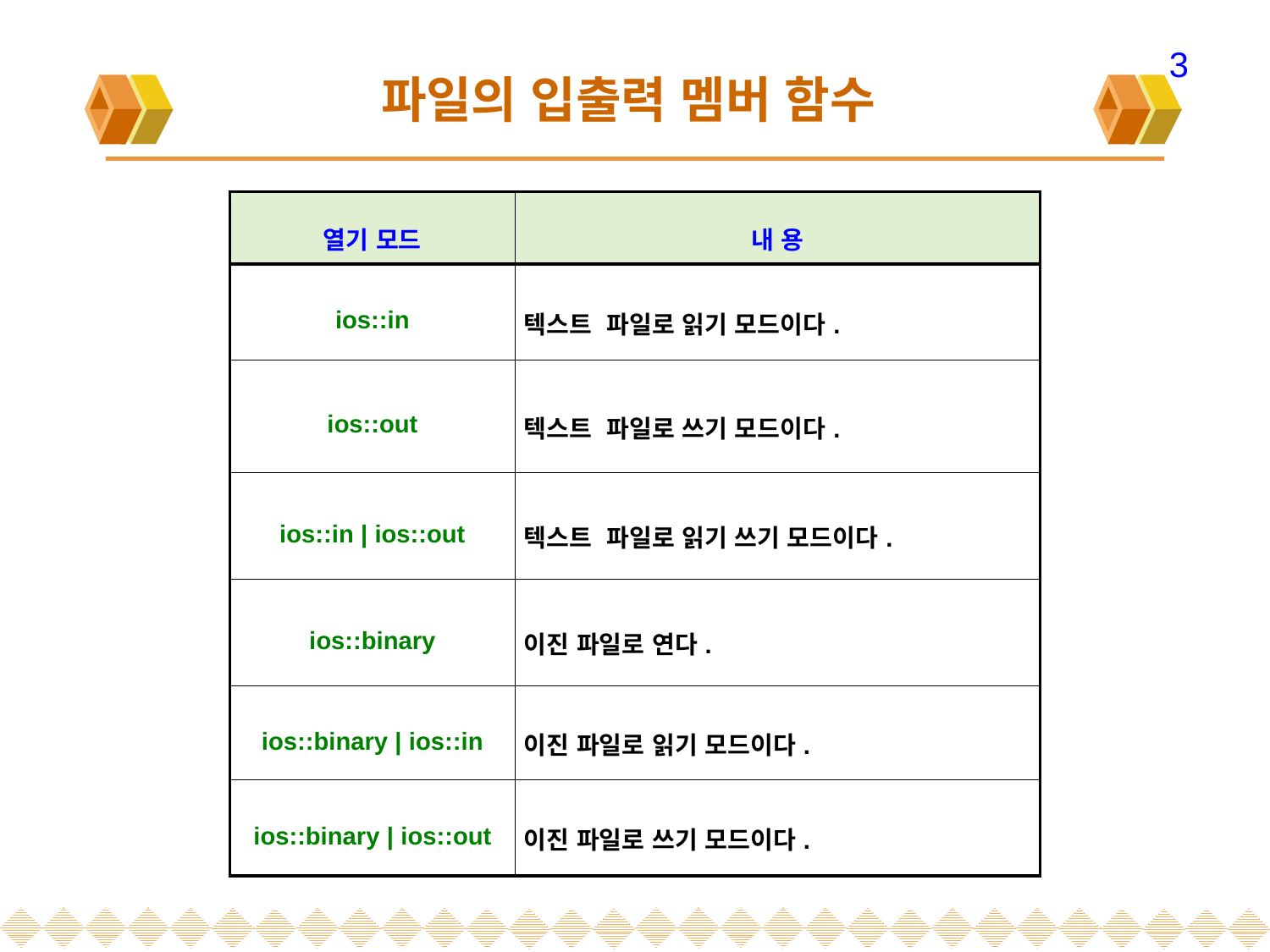

3
# 파일의 입출력 멤버 함수
| 열기 모드 | 내 용 |
| --- | --- |
| ios::in | 텍스트 파일로 읽기 모드이다. |
| ios::out | 텍스트 파일로 쓰기 모드이다. |
| ios::in | ios::out | 텍스트 파일로 읽기 쓰기 모드이다. |
| ios::binary | 이진 파일로 연다. |
| ios::binary | ios::in | 이진 파일로 읽기 모드이다. |
| ios::binary | ios::out | 이진 파일로 쓰기 모드이다. |